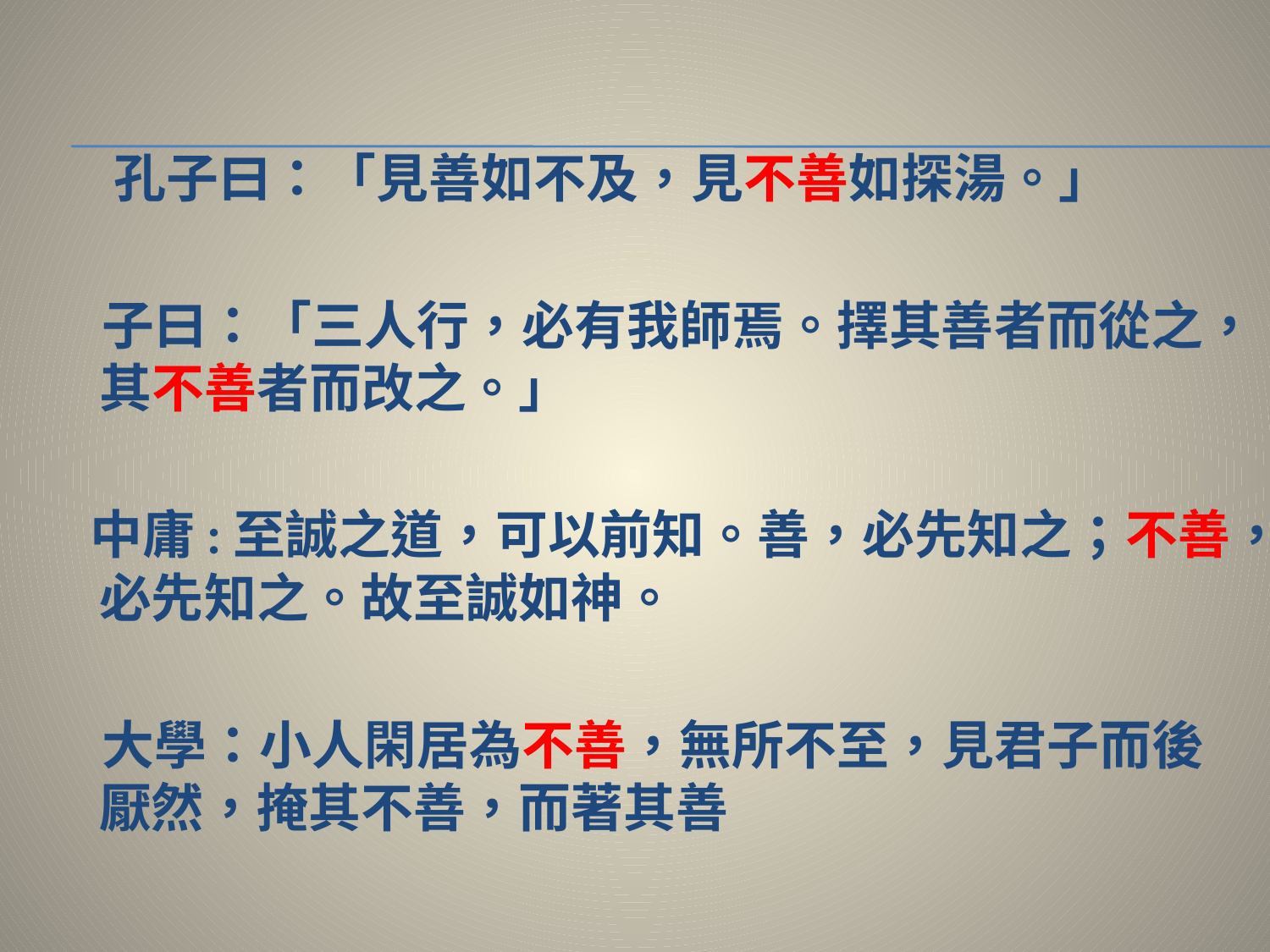

孔子曰：「見善如不及，見不善如探湯。」

   子曰：「三人行，必有我師焉。擇其善者而從之，其不善者而改之。」

  中庸:至誠之道，可以前知。善，必先知之；不善，必先知之。故至誠如神。

   大學：小人閑居為不善，無所不至，見君子而後厭然，掩其不善，而著其善